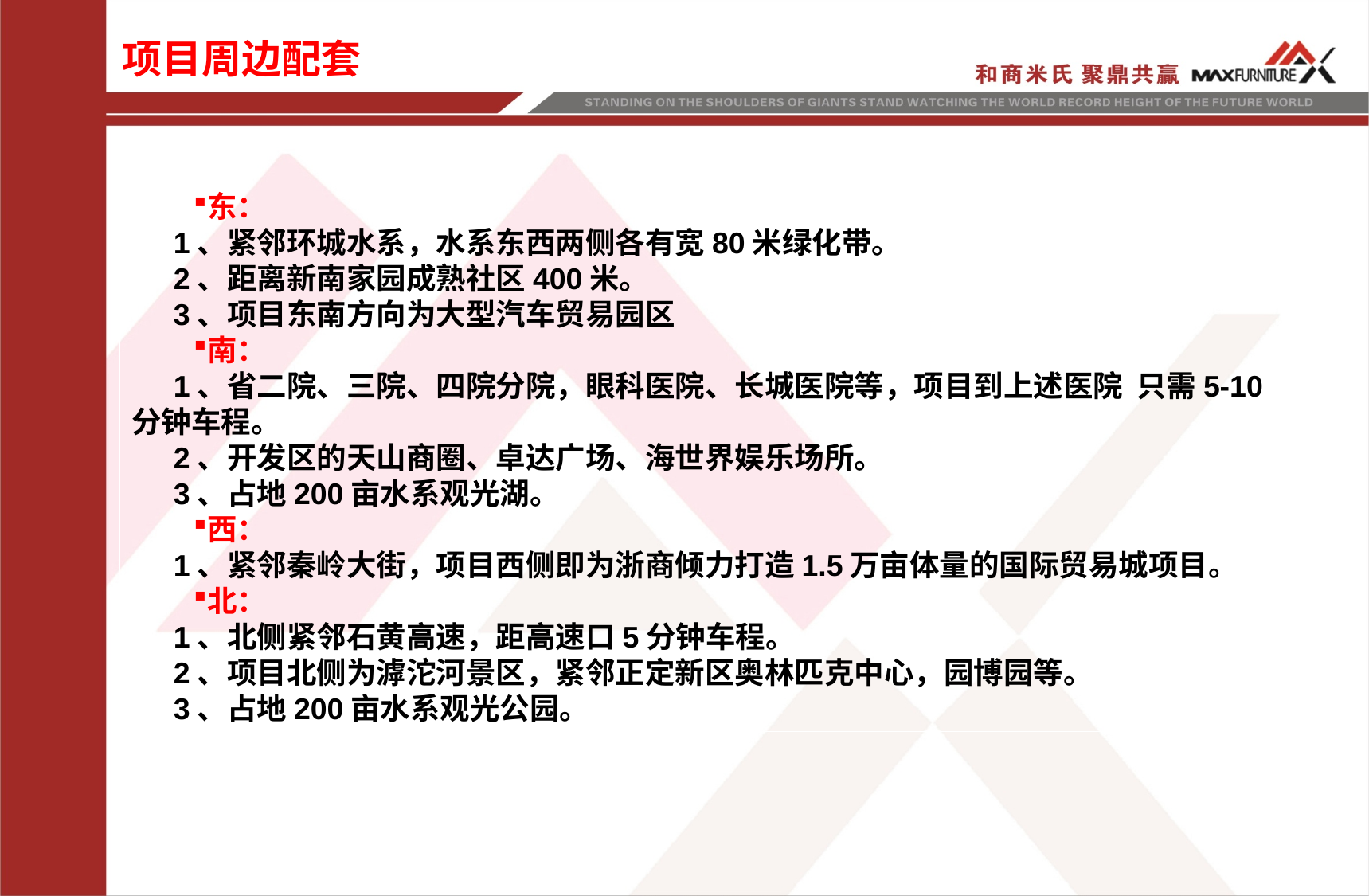

项目周边配套

东：
     1、紧邻环城水系，水系东西两侧各有宽80米绿化带。
     2、距离新南家园成熟社区400米。
     3、项目东南方向为大型汽车贸易园区
南：
     1、省二院、三院、四院分院，眼科医院、长城医院等，项目到上述医院  只需5-10分钟车程。
     2、开发区的天山商圈、卓达广场、海世界娱乐场所。
     3、占地200亩水系观光湖。
西：
     1、紧邻秦岭大街，项目西侧即为浙商倾力打造1.5万亩体量的国际贸易城项目。
北：
     1、北侧紧邻石黄高速，距高速口5分钟车程。
     2、项目北侧为滹沱河景区，紧邻正定新区奥林匹克中心，园博园等。
     3、占地200亩水系观光公园。